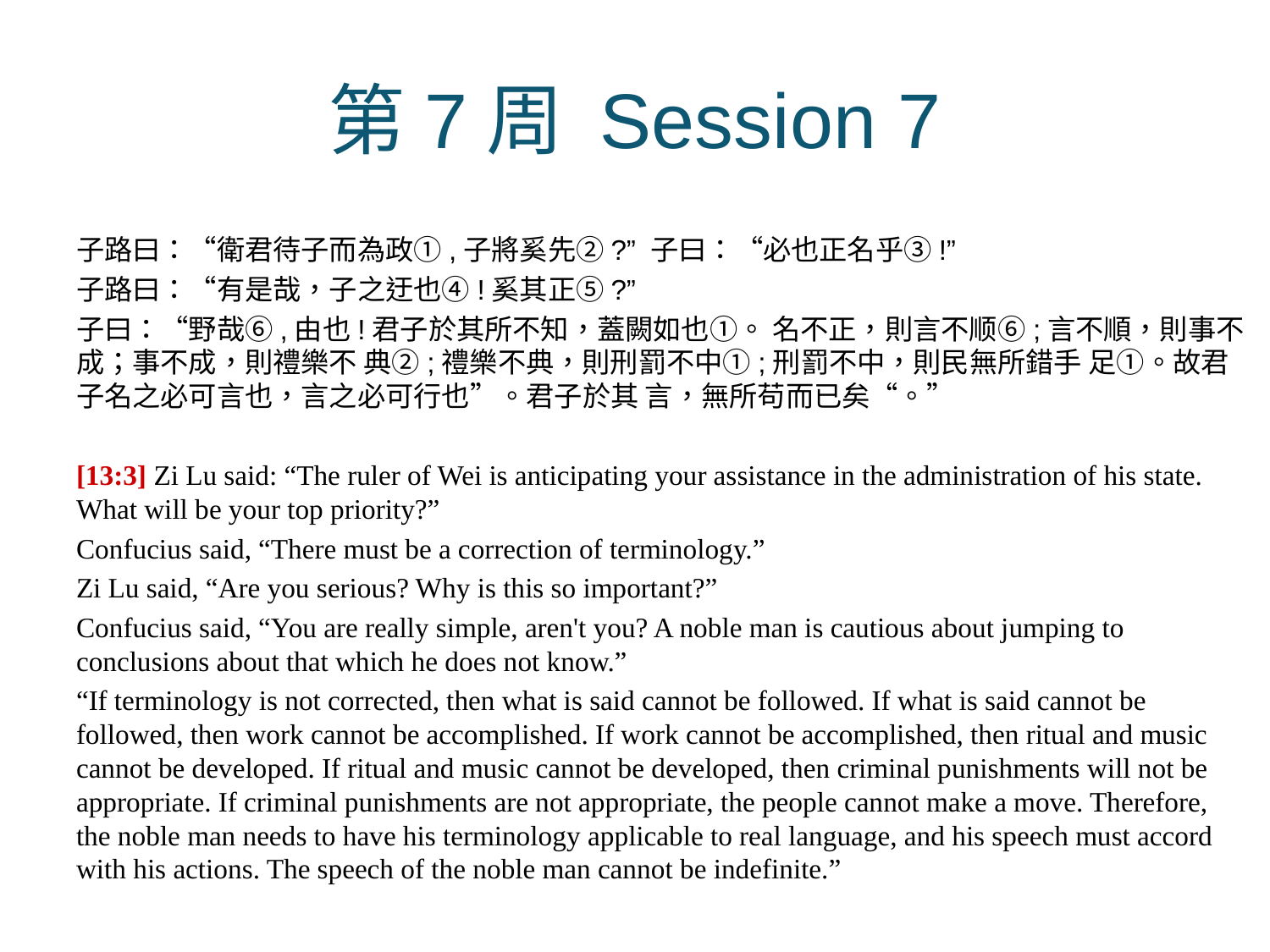

# 第7周 Session 7
子路曰：“衛君待子而為政①,子將奚先②?” 子曰：“必也正名乎③!”
子路曰：“有是哉，子之迂也④!奚其正⑤?”
子曰：“野哉⑥,由也!君子於其所不知，蓋闕如也①。 名不正，則言不顺⑥;言不順，則事不成；事不成，則禮樂不 典②;禮樂不典，則刑罰不中①;刑罰不中，則民無所錯手 足①。故君子名之必可言也，言之必可行也”。君子於其 言，無所苟而已矣“。”

[13:3] Zi Lu said: “The ruler of Wei is anticipating your assistance in the administration of his state. What will be your top priority?”
Confucius said, “There must be a correction of terminology.”
Zi Lu said, “Are you serious? Why is this so important?”
Confucius said, “You are really simple, aren't you? A noble man is cautious about jumping to conclusions about that which he does not know.”
“If terminology is not corrected, then what is said cannot be followed. If what is said cannot be followed, then work cannot be accomplished. If work cannot be accomplished, then ritual and music cannot be developed. If ritual and music cannot be developed, then criminal punishments will not be appropriate. If criminal punishments are not appropriate, the people cannot make a move. Therefore, the noble man needs to have his terminology applicable to real language, and his speech must accord with his actions. The speech of the noble man cannot be indefinite.”